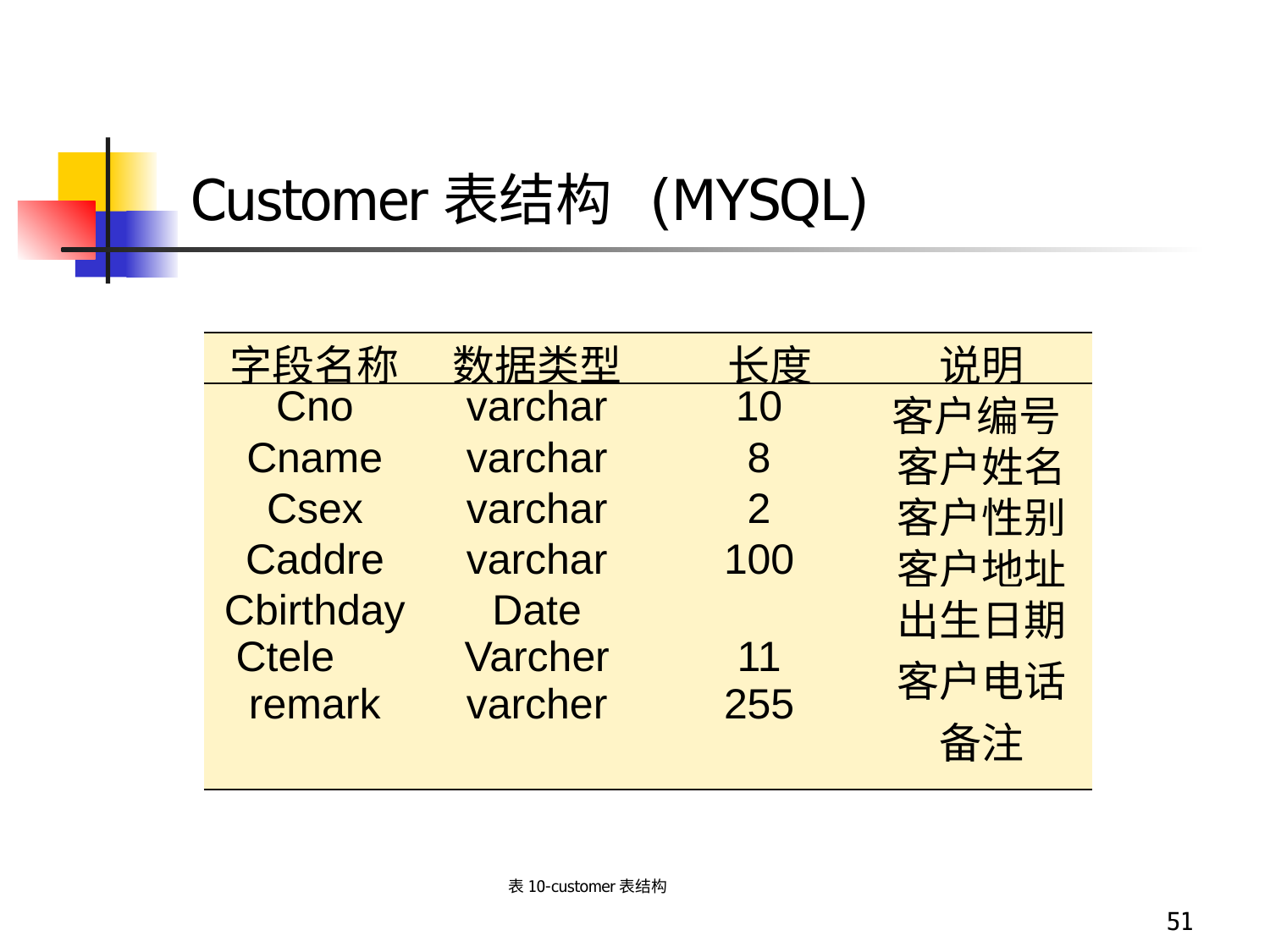

Customer表结构  (MYSQL)
| 字段名称 | 数据类型 | 长度 | 说明 |
| --- | --- | --- | --- |
| Cno | varchar | 10 | 客户编号 |
| Cname | varchar | 8 | 客户姓名 |
| Csex | varchar | 2 | 客户性别 |
| Caddre | varchar | 100 | 客户地址 |
| Cbirthday Ctele remark | Date Varcher varcher | 11 255 | 出生日期 客户电话 备注 |

表10-customer表结构

51